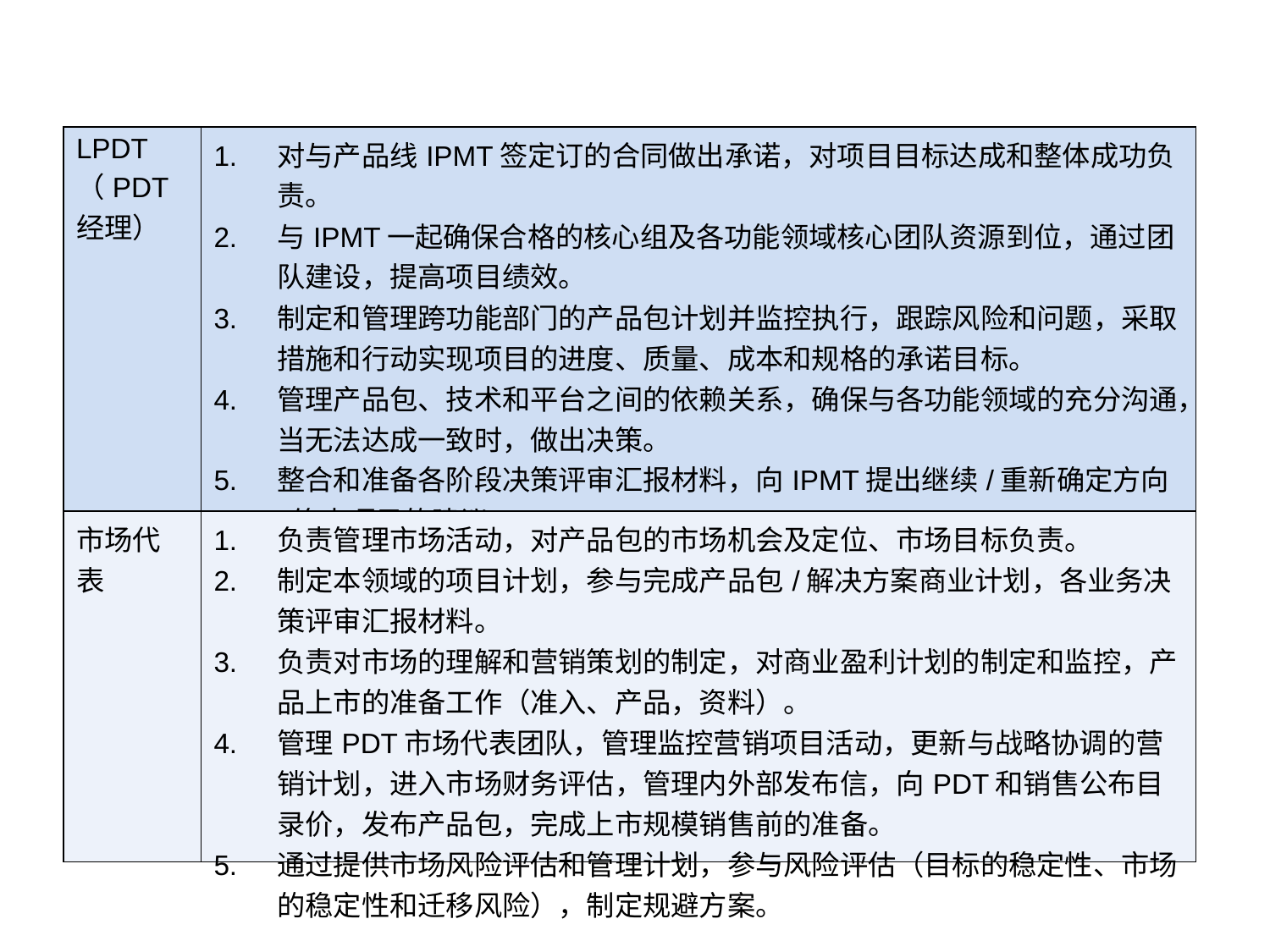

# PDT各代表职责
| LPDT （PDT经理） | 对与产品线IPMT签定订的合同做出承诺，对项目目标达成和整体成功负责。 与IPMT一起确保合格的核心组及各功能领域核心团队资源到位，通过团队建设，提高项目绩效。 制定和管理跨功能部门的产品包计划并监控执行，跟踪风险和问题，采取措施和行动实现项目的进度、质量、成本和规格的承诺目标。 管理产品包、技术和平台之间的依赖关系，确保与各功能领域的充分沟通，当无法达成一致时，做出决策。 整合和准备各阶段决策评审汇报材料，向IPMT提出继续/重新确定方向/终止项目的建议。 总结经验教训，释放资源。 |
| --- | --- |
| 市场代表 | 负责管理市场活动，对产品包的市场机会及定位、市场目标负责。 制定本领域的项目计划，参与完成产品包/解决方案商业计划，各业务决策评审汇报材料。 负责对市场的理解和营销策划的制定，对商业盈利计划的制定和监控，产品上市的准备工作（准入、产品，资料）。 管理PDT市场代表团队，管理监控营销项目活动，更新与战略协调的营销计划，进入市场财务评估，管理内外部发布信，向PDT和销售公布目录价，发布产品包，完成上市规模销售前的准备。 通过提供市场风险评估和管理计划，参与风险评估（目标的稳定性、市场的稳定性和迁移风险），制定规避方案。 |